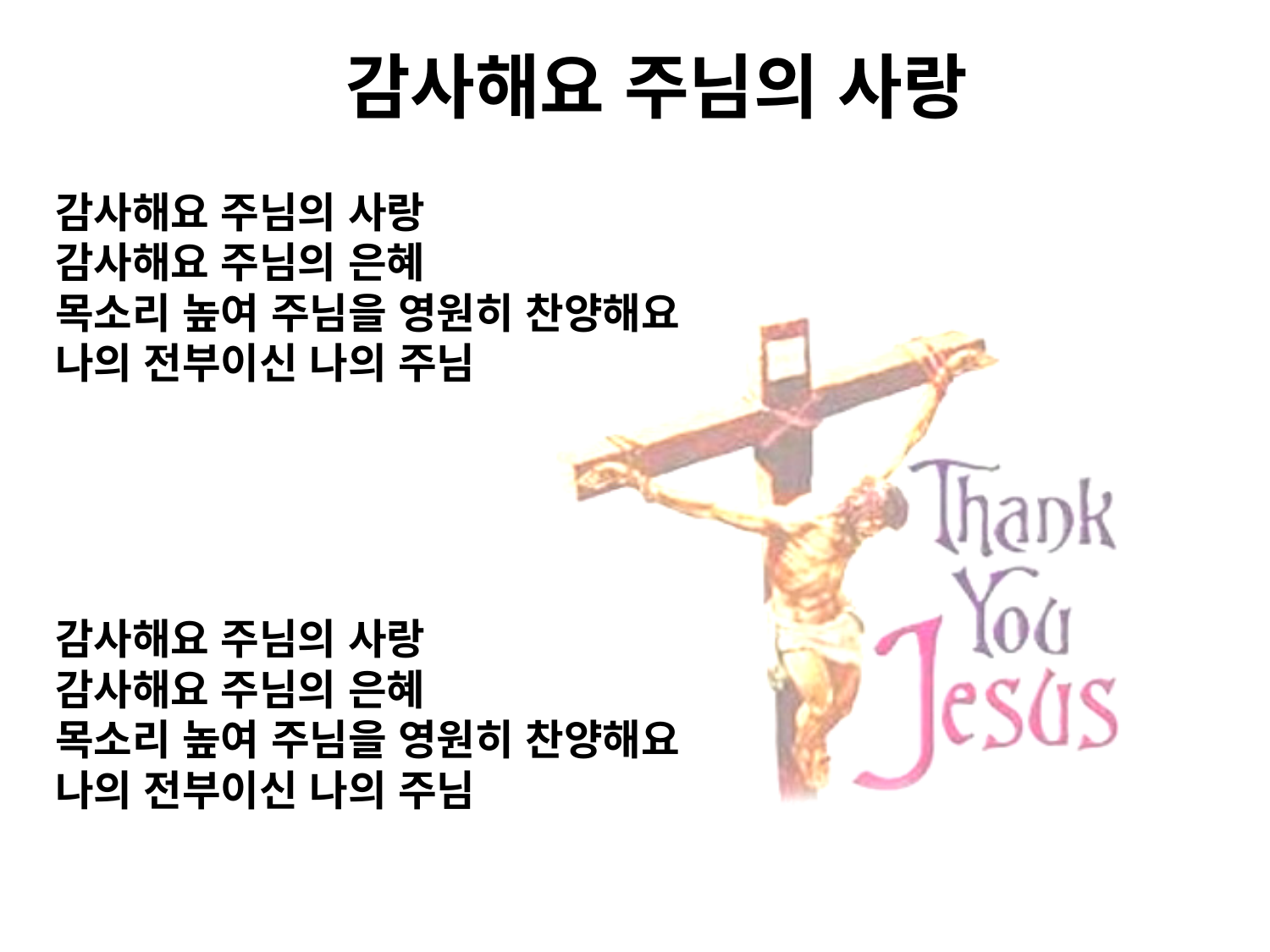

# 감사해요 주님의 사랑
감사해요 주님의 사랑
감사해요 주님의 은혜
목소리 높여 주님을 영원히 찬양해요
나의 전부이신 나의 주님

감사해요 주님의 사랑
감사해요 주님의 은혜
목소리 높여 주님을 영원히 찬양해요
나의 전부이신 나의 주님